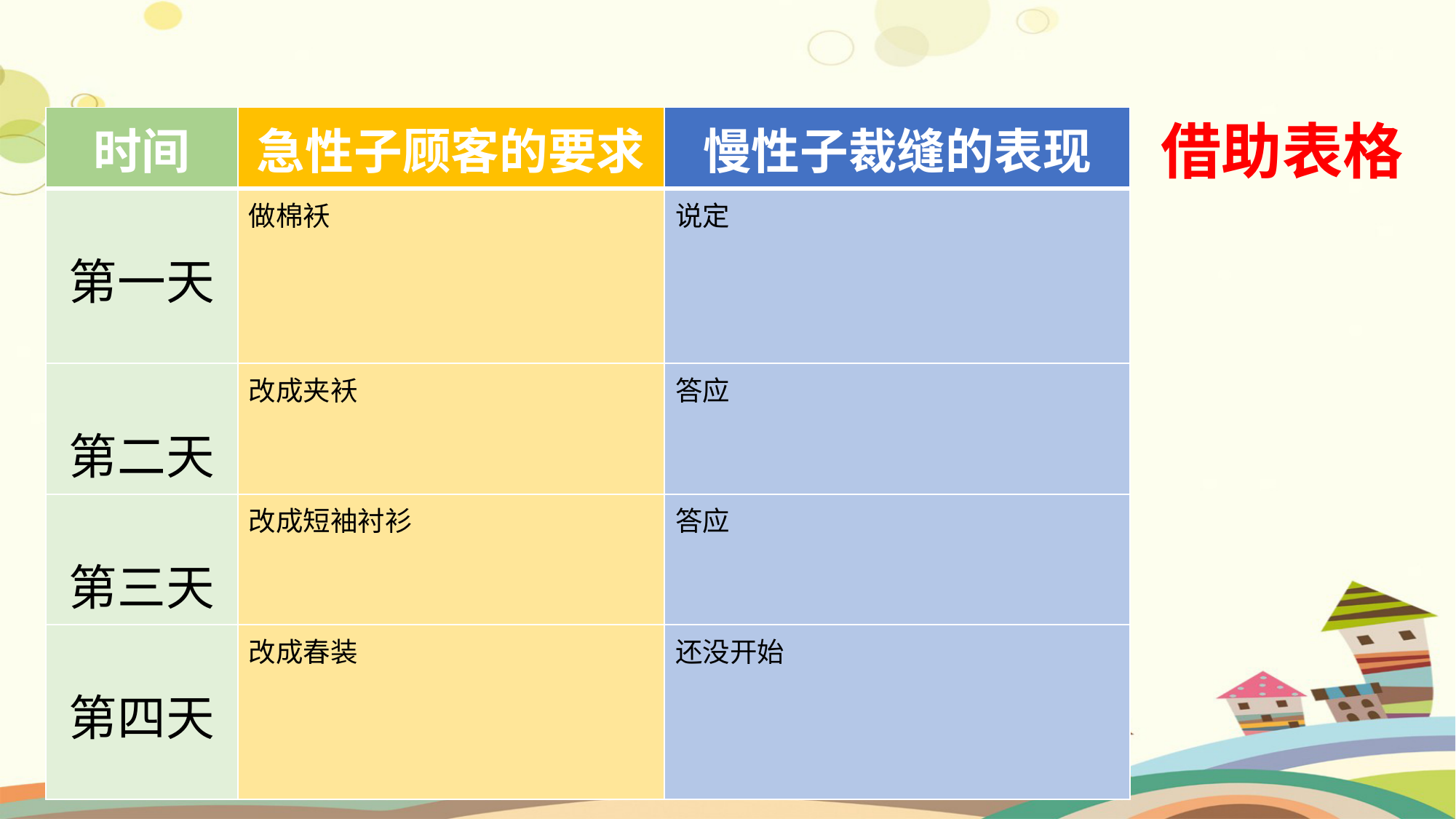

| 时间 | 急性子顾客的要求 | 慢性子裁缝的表现 |
| --- | --- | --- |
| 第一天 | 做棉袄 | 说定 |
| 第二天 | 改成夹袄 | 答应 |
| 第三天 | 改成短袖衬衫 | 答应 |
| 第四天 | 改成春装 | 还没开始 |
借助表格